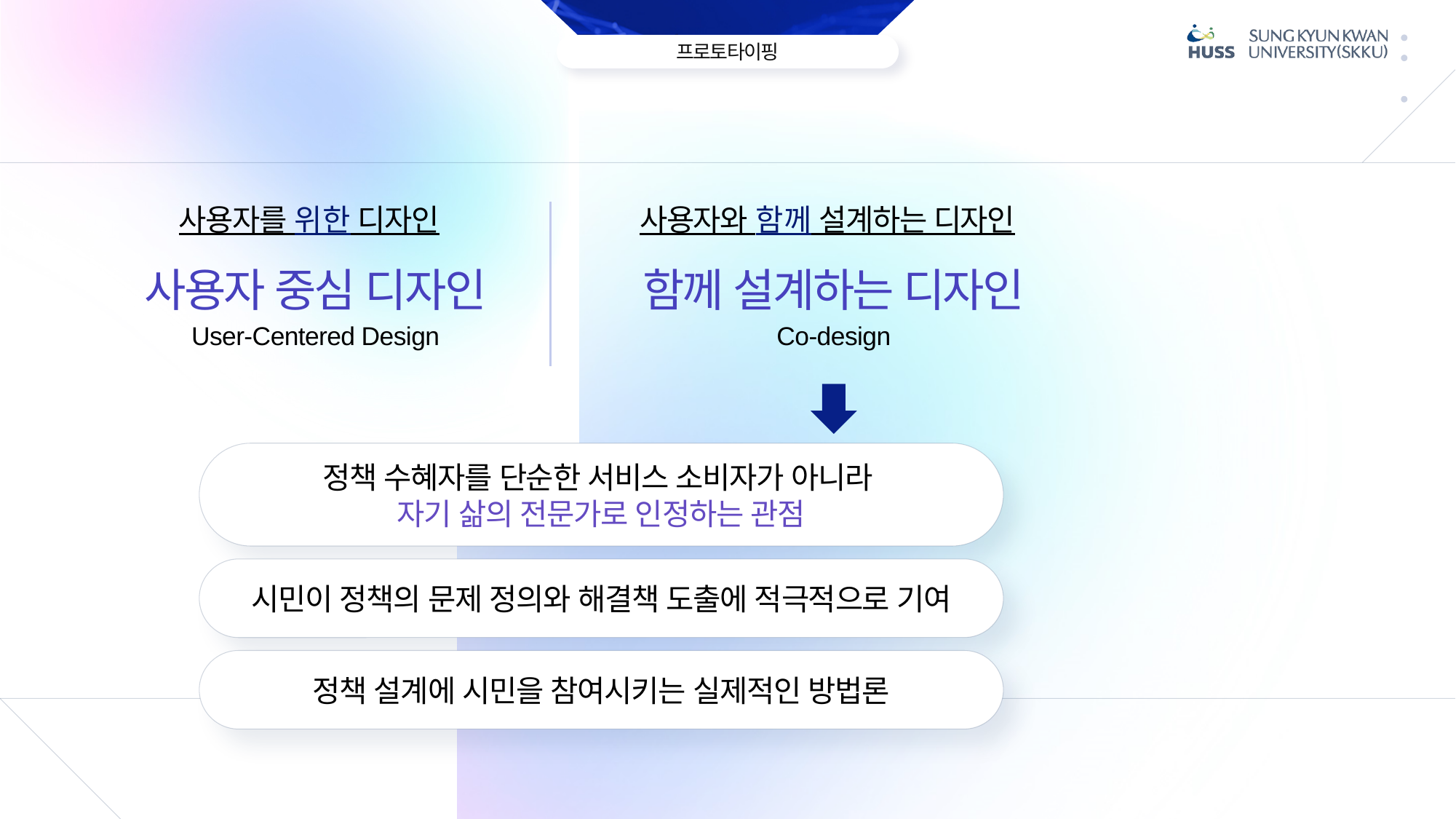

사용자를 위한 디자인
사용자 중심 디자인
User-Centered Design
사용자와 함께 설계하는 디자인
함께 설계하는 디자인
Co-design

정책 수혜자를 단순한 서비스 소비자가 아니라
자기 삶의 전문가로 인정하는 관점
시민이 정책의 문제 정의와 해결책 도출에 적극적으로 기여
정책 설계에 시민을 참여시키는 실제적인 방법론